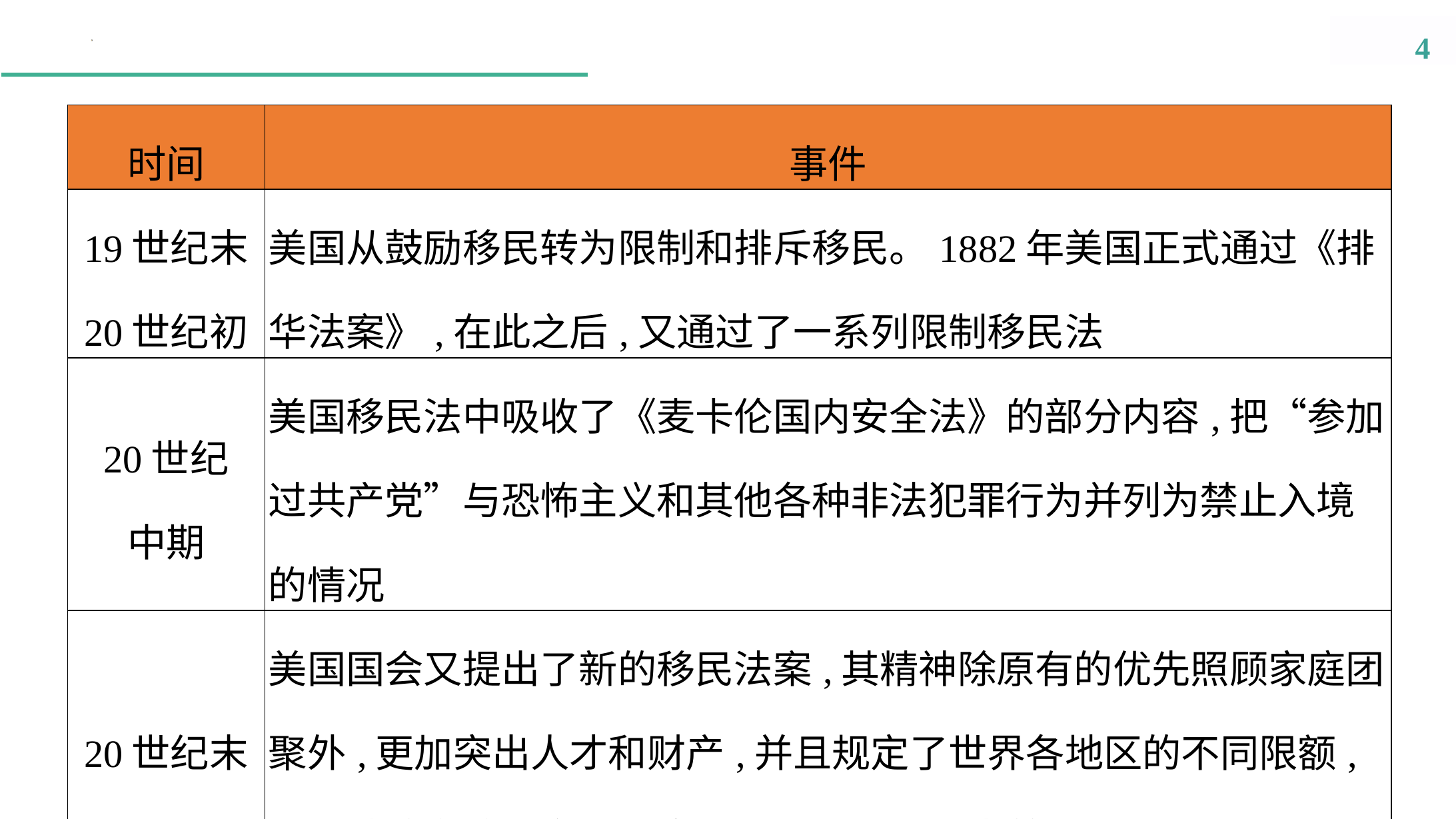

| 时间 | 事件 |
| --- | --- |
| 19世纪末 20世纪初 | 美国从鼓励移民转为限制和排斥移民。1882年美国正式通过《排华法案》,在此之后,又通过了一系列限制移民法 |
| 20世纪 中期 | 美国移民法中吸收了《麦卡伦国内安全法》的部分内容,把“参加过共产党”与恐怖主义和其他各种非法犯罪行为并列为禁止入境的情况 |
| 20世纪末 | 美国国会又提出了新的移民法案,其精神除原有的优先照顾家庭团聚外,更加突出人才和财产,并且规定了世界各地区的不同限额,明显地偏向欧洲白人而企图限制亚洲人和南美人 |